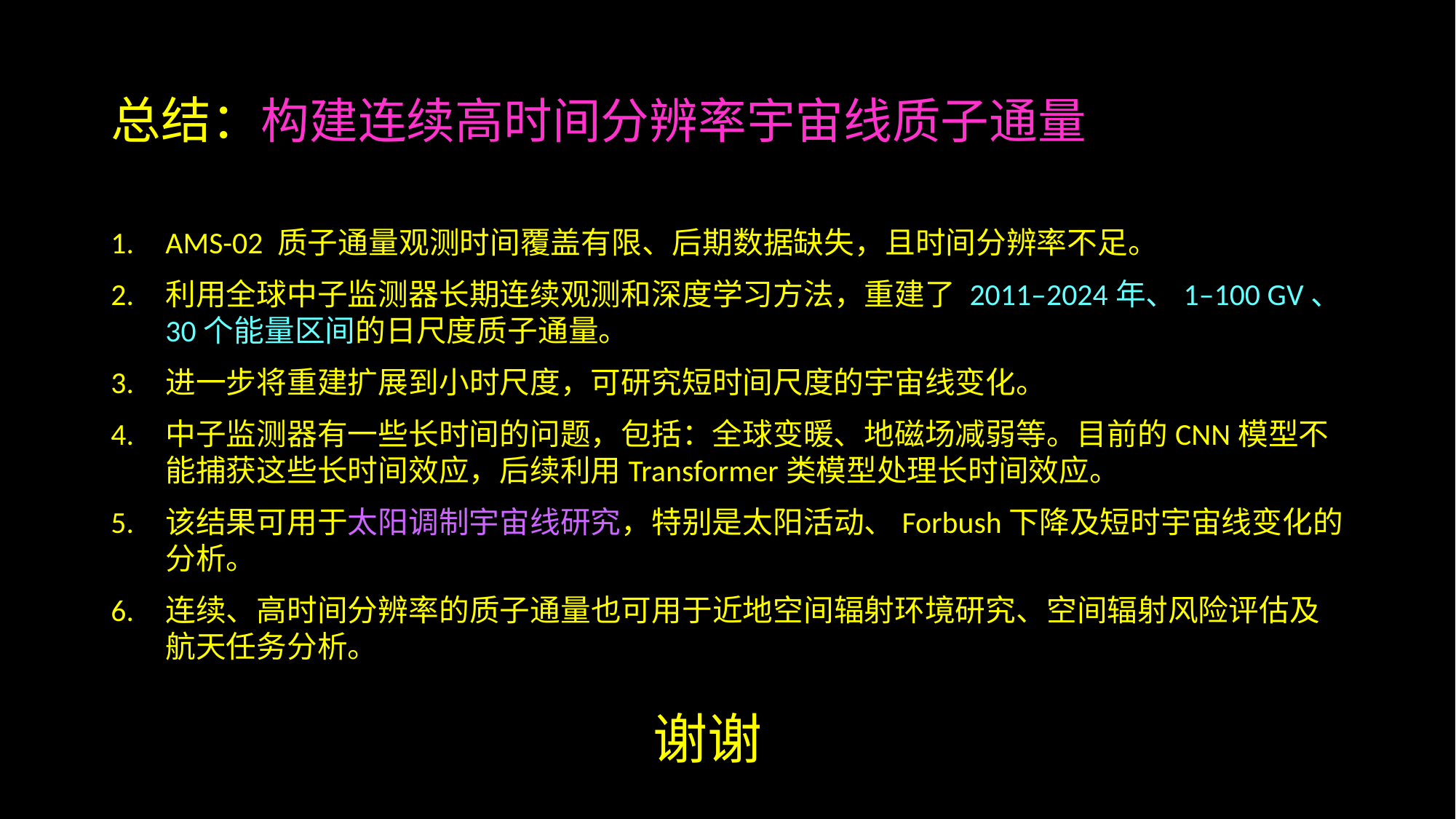

# 总结：构建连续高时间分辨率宇宙线质子通量
AMS-02 质子通量观测时间覆盖有限、后期数据缺失，且时间分辨率不足。
利用全球中子监测器长期连续观测和深度学习方法，重建了 2011–2024年、1–100 GV、30个能量区间的日尺度质子通量。
进一步将重建扩展到小时尺度，可研究短时间尺度的宇宙线变化。
中子监测器有一些长时间的问题，包括：全球变暖、地磁场减弱等。目前的CNN模型不能捕获这些长时间效应，后续利用Transformer类模型处理长时间效应。
该结果可用于太阳调制宇宙线研究，特别是太阳活动、Forbush下降及短时宇宙线变化的分析。
连续、高时间分辨率的质子通量也可用于近地空间辐射环境研究、空间辐射风险评估及航天任务分析。
谢谢